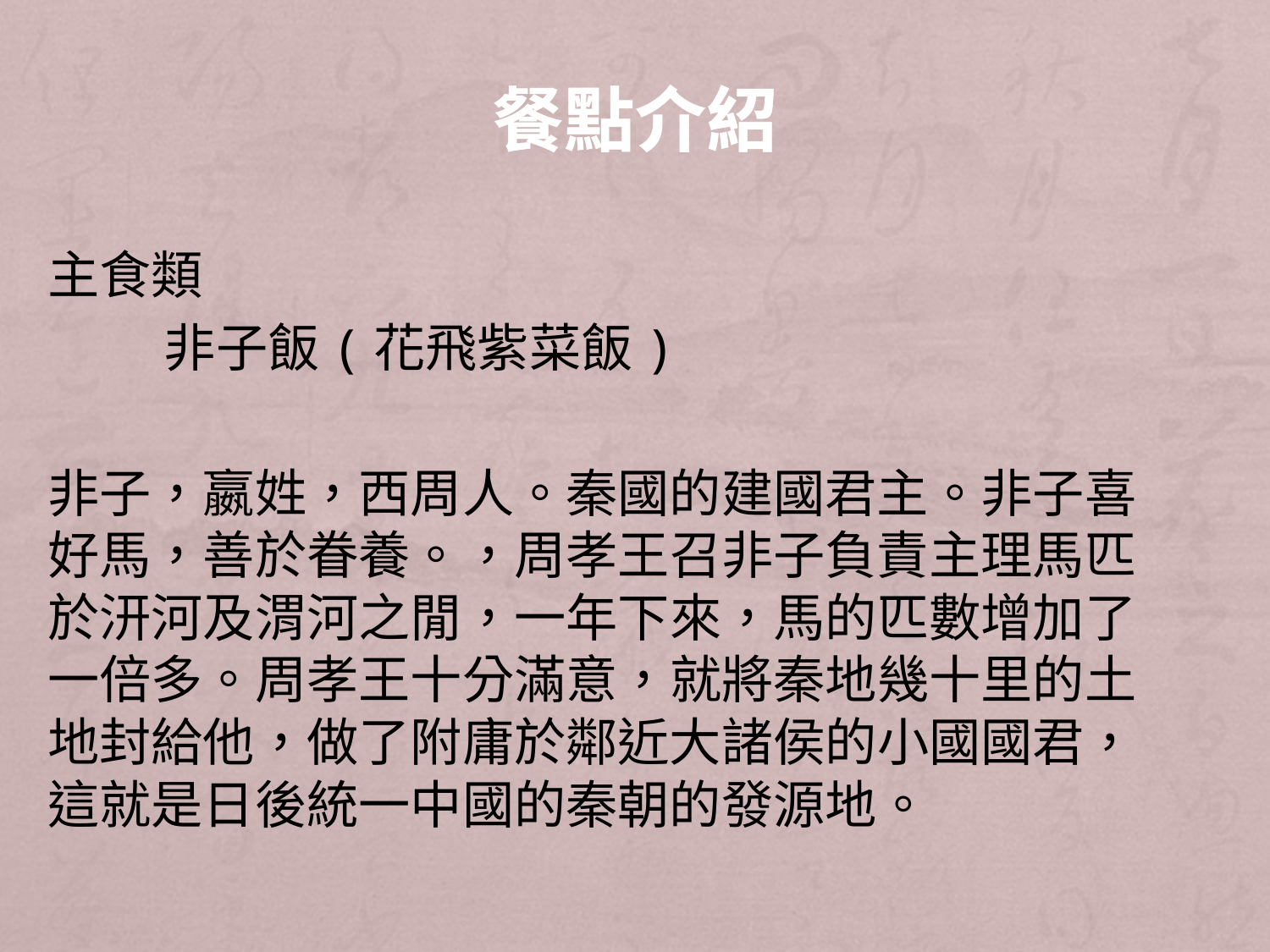

# 餐點介紹
主食類
	非子飯(花飛紫菜飯)

非子，嬴姓，西周人。秦國的建國君主。非子喜好馬，善於眷養。，周孝王召非子負責主理馬匹於汧河及渭河之閒，一年下來，馬的匹數增加了一倍多。周孝王十分滿意，就將秦地幾十里的土地封給他，做了附庸於鄰近大諸侯的小國國君，這就是日後統一中國的秦朝的發源地。